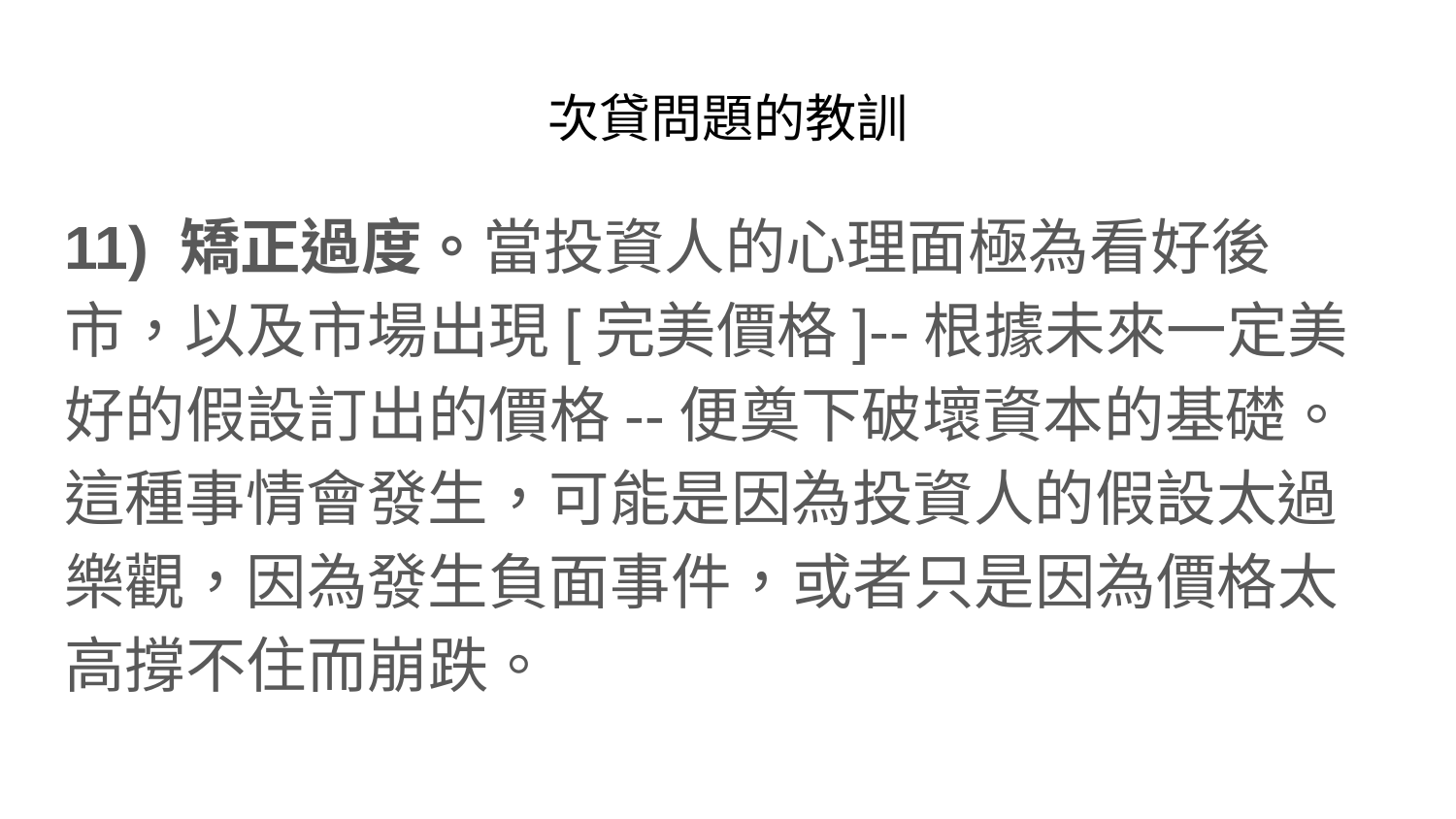

# 次貸問題的教訓
11) 矯正過度。當投資人的心理面極為看好後市，以及市場出現[完美價格]--根據未來一定美好的假設訂出的價格--便奠下破壞資本的基礎。這種事情會發生，可能是因為投資人的假設太過樂觀，因為發生負面事件，或者只是因為價格太高撐不住而崩跌。